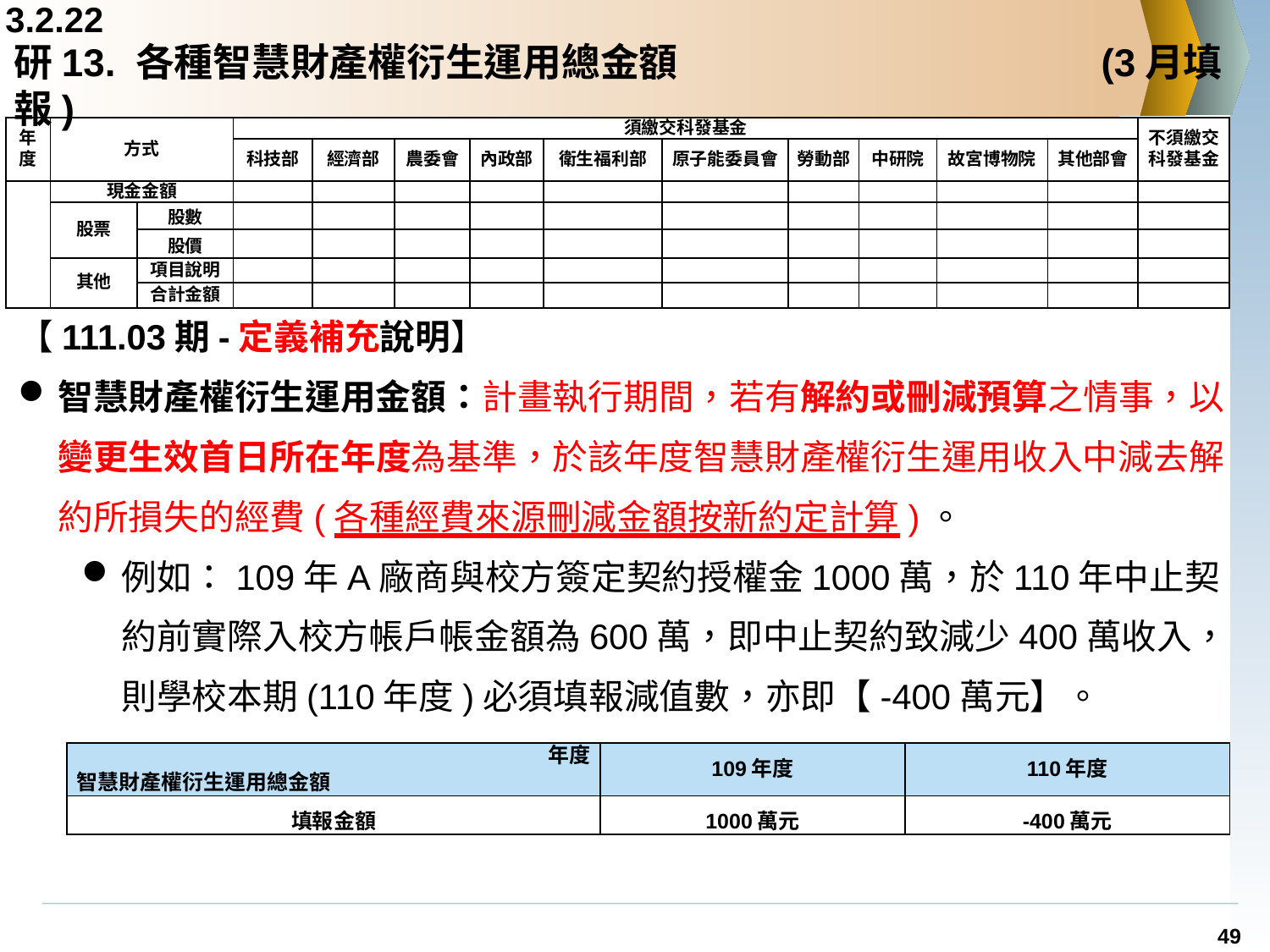

3.2.22
# 研13. 各種智慧財產權衍生運用總金額		   	       (3月填報)
| 年度 | 方式 |  | 須繳交科發基金 |  |  |  |  |  |  |  |  |  | 不須繳交科發基金 |
| --- | --- | --- | --- | --- | --- | --- | --- | --- | --- | --- | --- | --- | --- |
|  |  |  | 科技部 | 經濟部 | 農委會 | 內政部 | 衛生福利部 | 原子能委員會 | 勞動部 | 中研院 | 故宮博物院 | 其他部會 |  |
|  | 現金金額 |  |  |  |  |  |  |  |  |  |  |  |  |
|  | 股票 | 股數 |  |  |  |  |  |  |  |  |  |  |  |
|  |  | 股價 |  |  |  |  |  |  |  |  |  |  |  |
|  | 其他 | 項目說明 |  |  |  |  |  |  |  |  |  |  |  |
|  |  | 合計金額 |  |  |  |  |  |  |  |  |  |  |  |
【111.03期-定義補充說明】
智慧財產權衍生運用金額：計畫執行期間，若有解約或刪減預算之情事，以變更生效首日所在年度為基準，於該年度智慧財產權衍生運用收入中減去解約所損失的經費(各種經費來源刪減金額按新約定計算)。
例如：109年A廠商與校方簽定契約授權金1000萬，於110年中止契約前實際入校方帳戶帳金額為600萬，即中止契約致減少400萬收入，則學校本期(110年度)必須填報減值數，亦即【-400萬元】。
| 年度 智慧財產權衍生運用總金額 | 109年度 | 110年度 |
| --- | --- | --- |
| 填報金額 | 1000萬元 | -400萬元 |